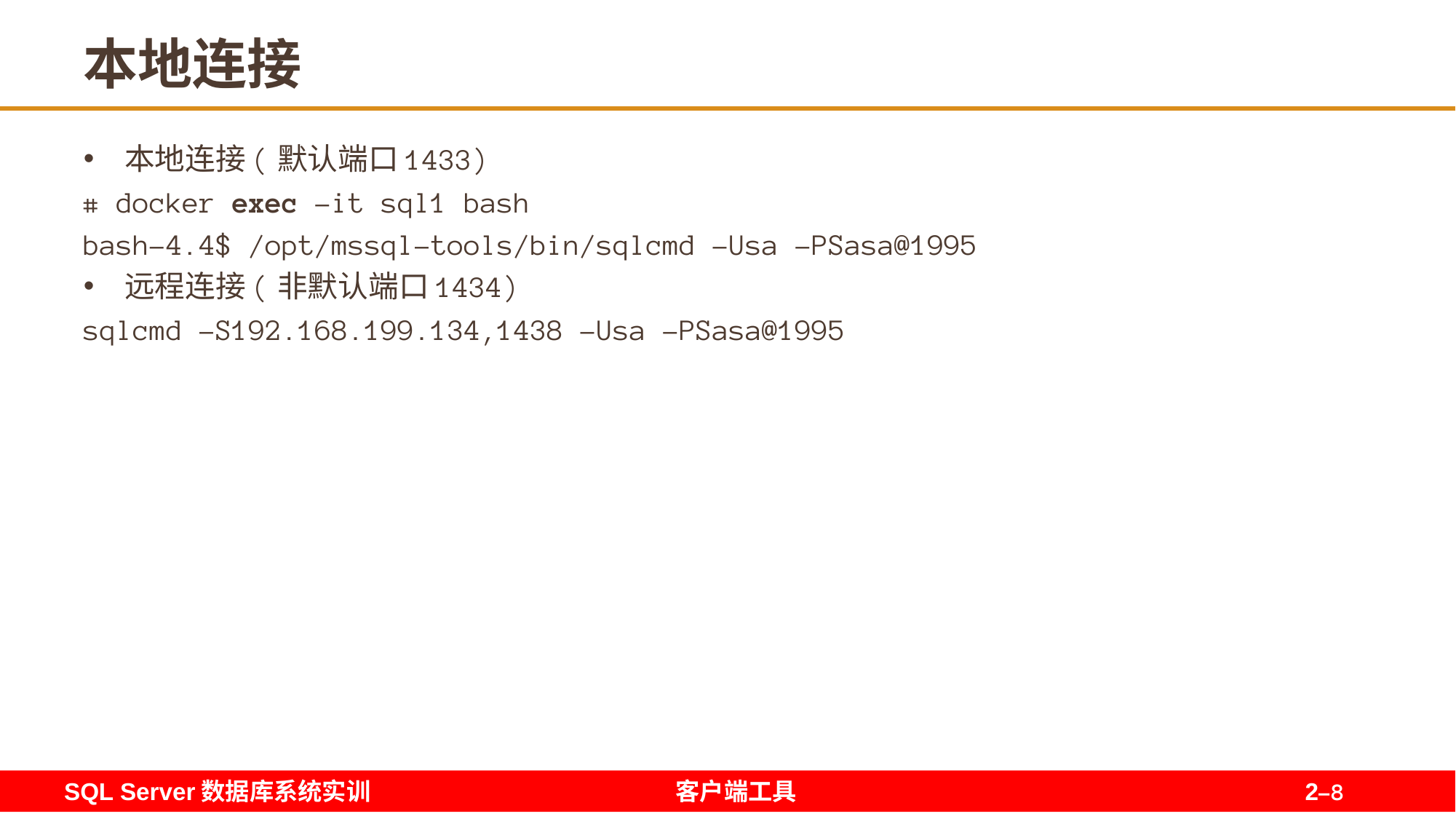

# 本地连接
本地连接(默认端口1433)
# docker exec -it sql1 bash
bash-4.4$ /opt/mssql-tools/bin/sqlcmd -Usa -PSasa@1995
远程连接(非默认端口1434)
sqlcmd -S192.168.199.134,1438 -Usa -PSasa@1995